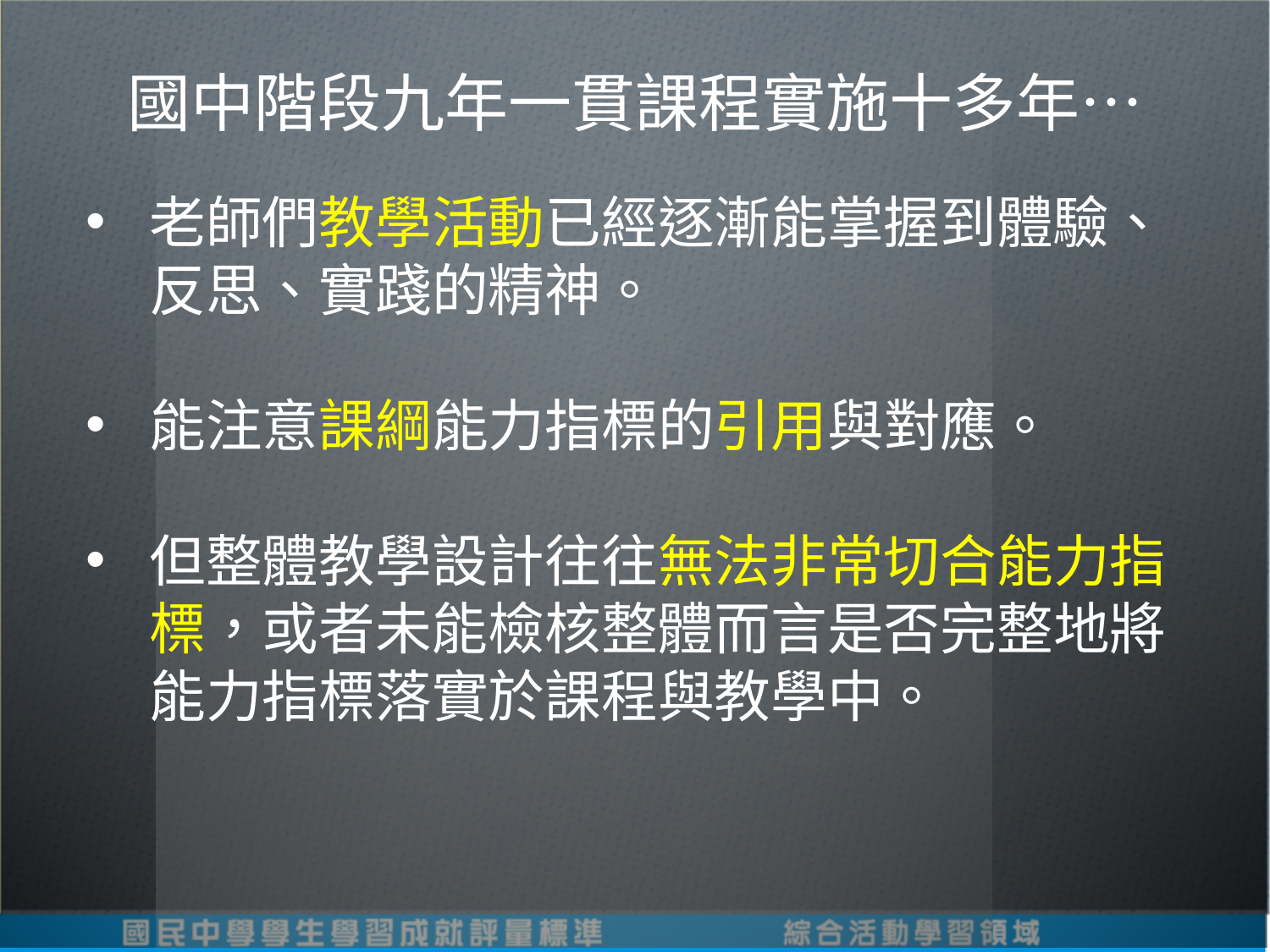

國中階段九年一貫課程實施十多年…
老師們教學活動已經逐漸能掌握到體驗、反思、實踐的精神。

能注意課綱能力指標的引用與對應。

但整體教學設計往往無法非常切合能力指標，或者未能檢核整體而言是否完整地將能力指標落實於課程與教學中。